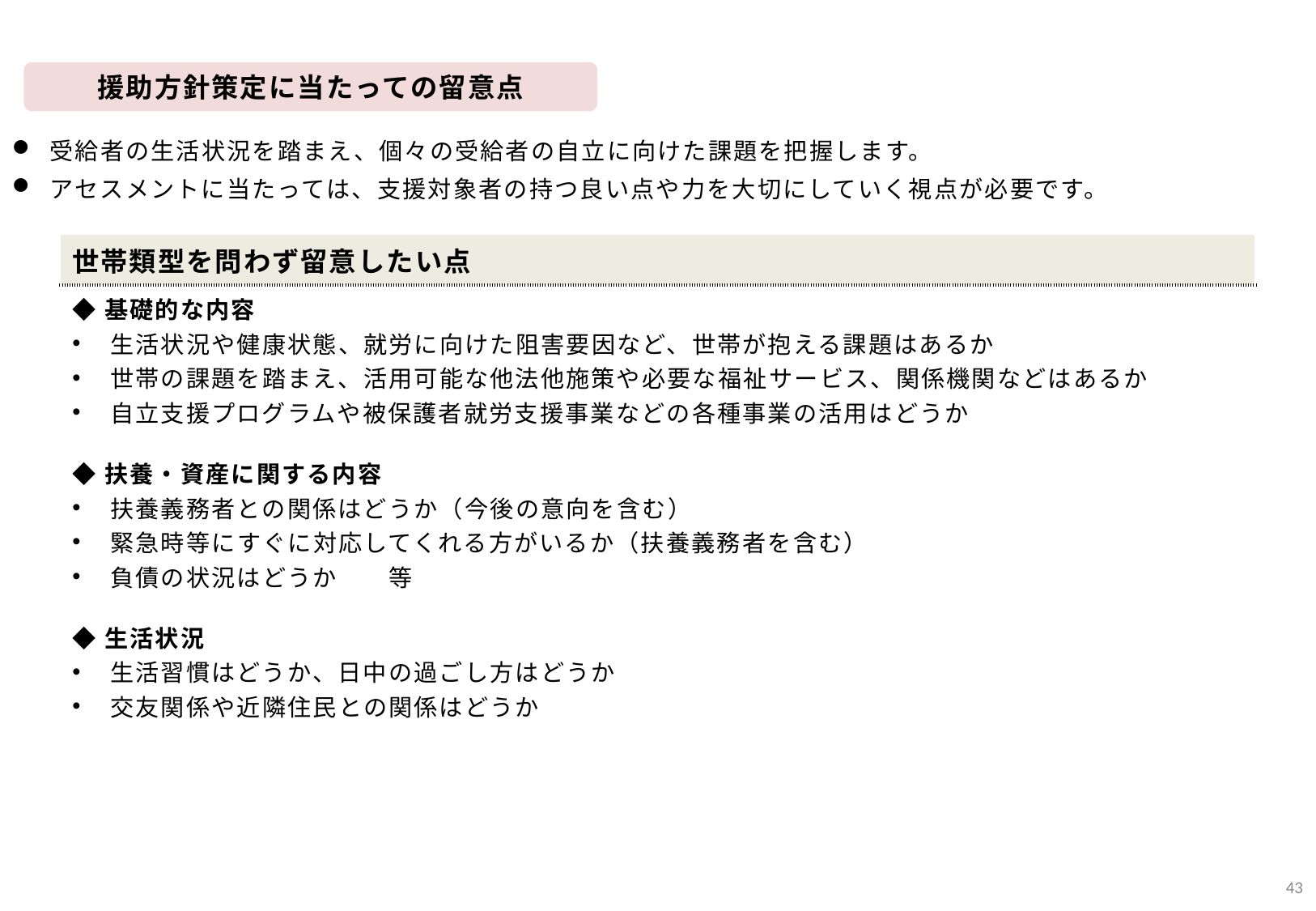

援助方針策定に当たっての留意点
受給者の生活状況を踏まえ、個々の受給者の自立に向けた課題を把握します。
アセスメントに当たっては、支援対象者の持つ良い点や力を大切にしていく視点が必要です。
| 世帯類型を問わず留意したい点 |
| --- |
| ◆基礎的な内容 生活状況や健康状態、就労に向けた阻害要因など、世帯が抱える課題はあるか 世帯の課題を踏まえ、活用可能な他法他施策や必要な福祉サービス、関係機関などはあるか 自立支援プログラムや被保護者就労支援事業などの各種事業の活用はどうか ◆扶養・資産に関する内容 扶養義務者との関係はどうか（今後の意向を含む） 緊急時等にすぐに対応してくれる方がいるか（扶養義務者を含む） 負債の状況はどうか　　等 ◆生活状況 生活習慣はどうか、日中の過ごし方はどうか 交友関係や近隣住民との関係はどうか |
43